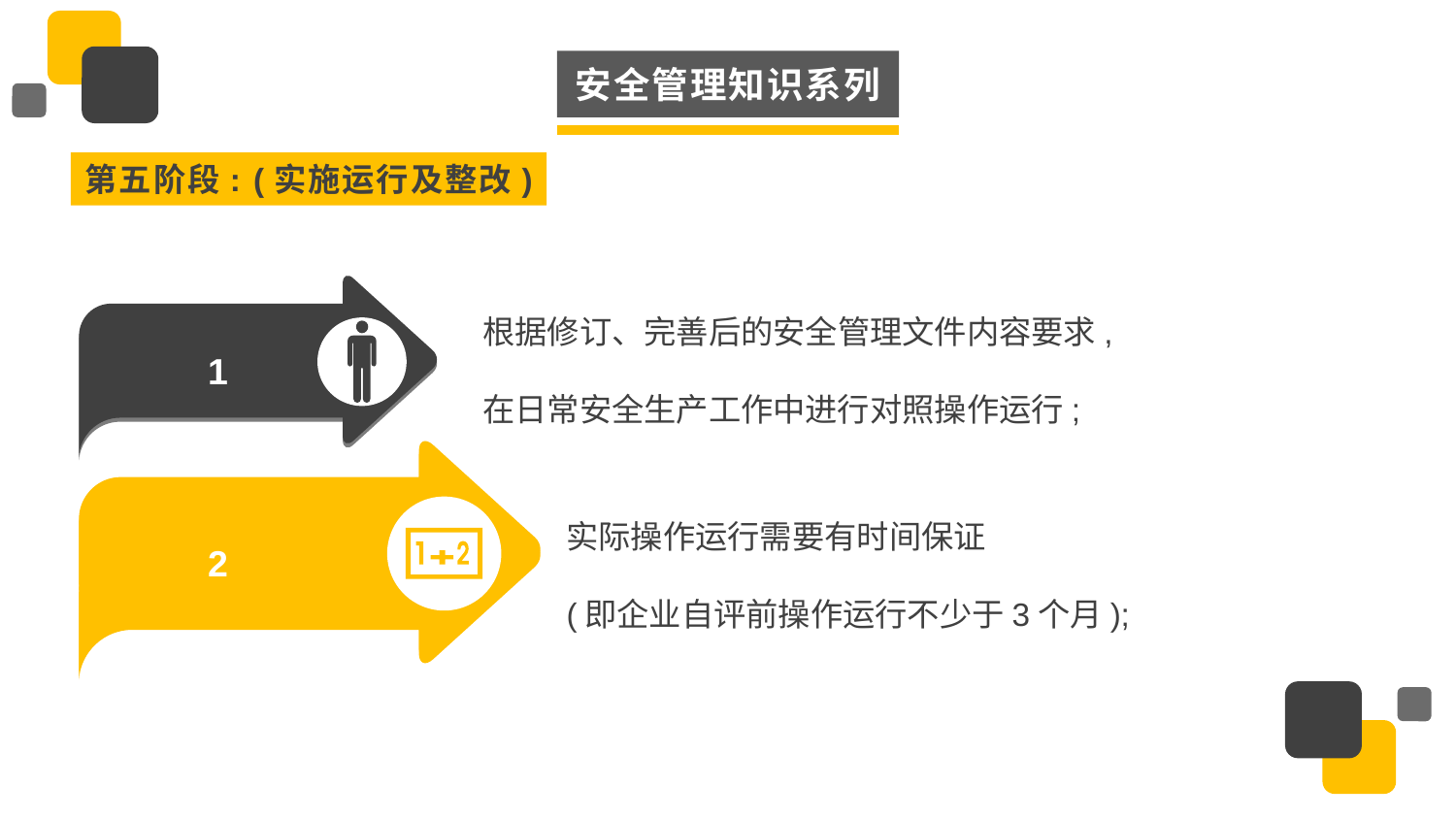

安全管理知识系列
第五阶段: (实施运行及整改)
根据修订、完善后的安全管理文件内容要求,
在日常安全生产工作中进行对照操作运行;

1

实际操作运行需要有时间保证
(即企业自评前操作运行不少于3个月);

2